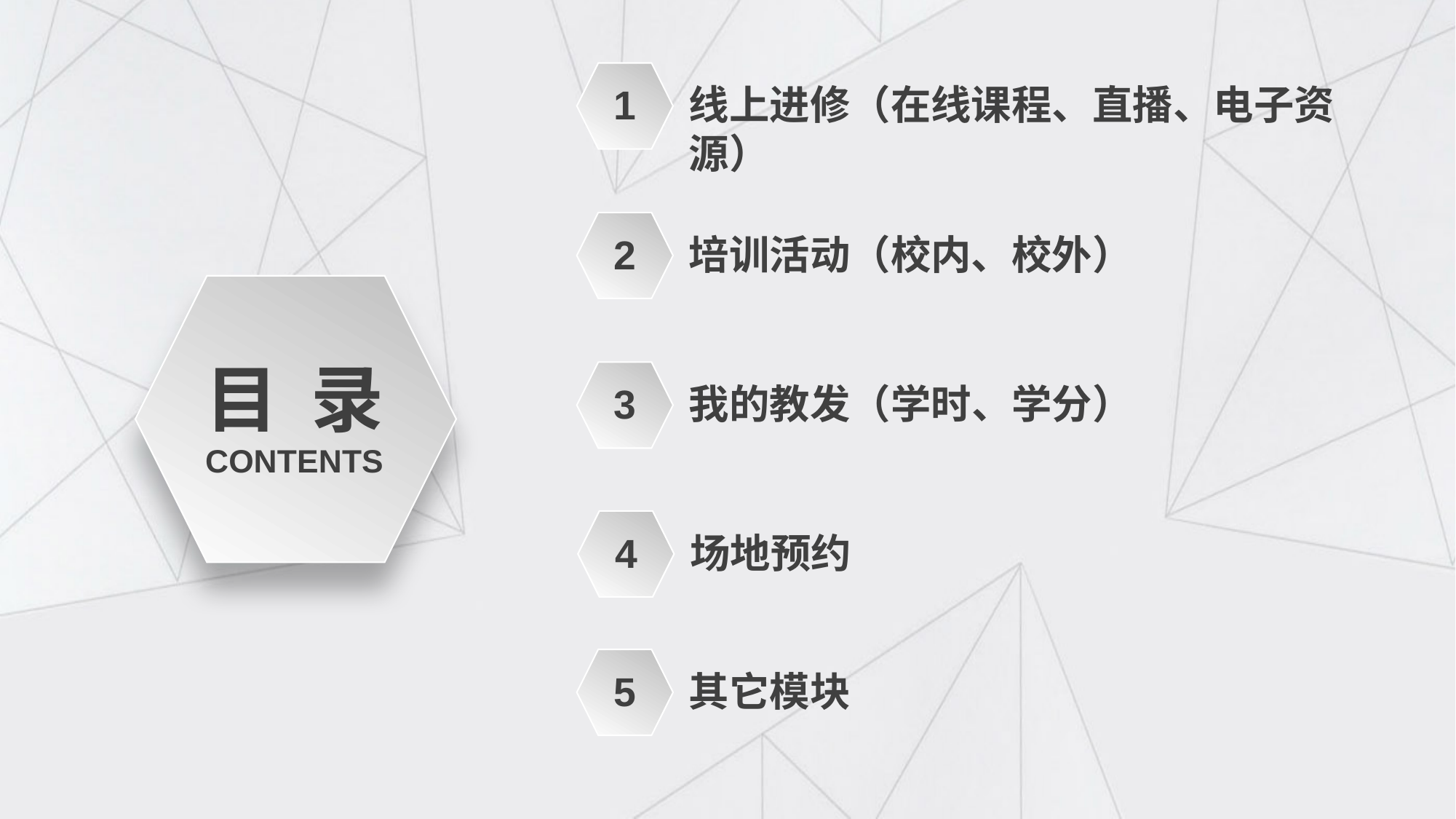

1
线上进修（在线课程、直播、电子资源）

2
培训活动（校内、校外）

目  录
CONTENTS

3
我的教发（学时、学分）

4
场地预约

5
其它模块